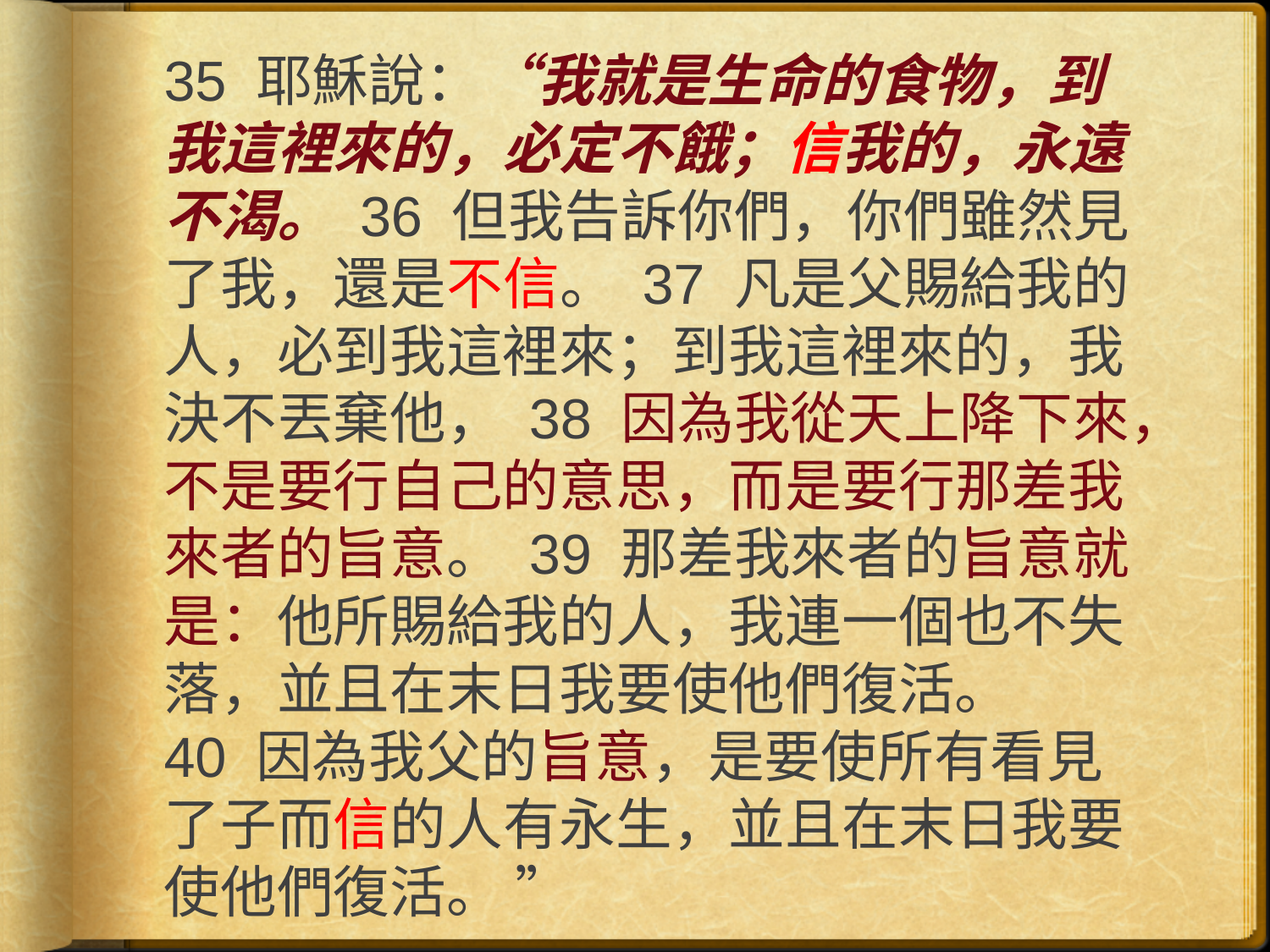

#
35 耶穌說：“我就是生命的食物，到我這裡來的，必定不餓；信我的，永遠不渴。 36 但我告訴你們，你們雖然見了我，還是不信。 37 凡是父賜給我的人，必到我這裡來；到我這裡來的，我決不丟棄他， 38 因為我從天上降下來，不是要行自己的意思，而是要行那差我來者的旨意。 39 那差我來者的旨意就是：他所賜給我的人，我連一個也不失落，並且在末日我要使他們復活。 40 因為我父的旨意，是要使所有看見了子而信的人有永生，並且在末日我要使他們復活。 ”